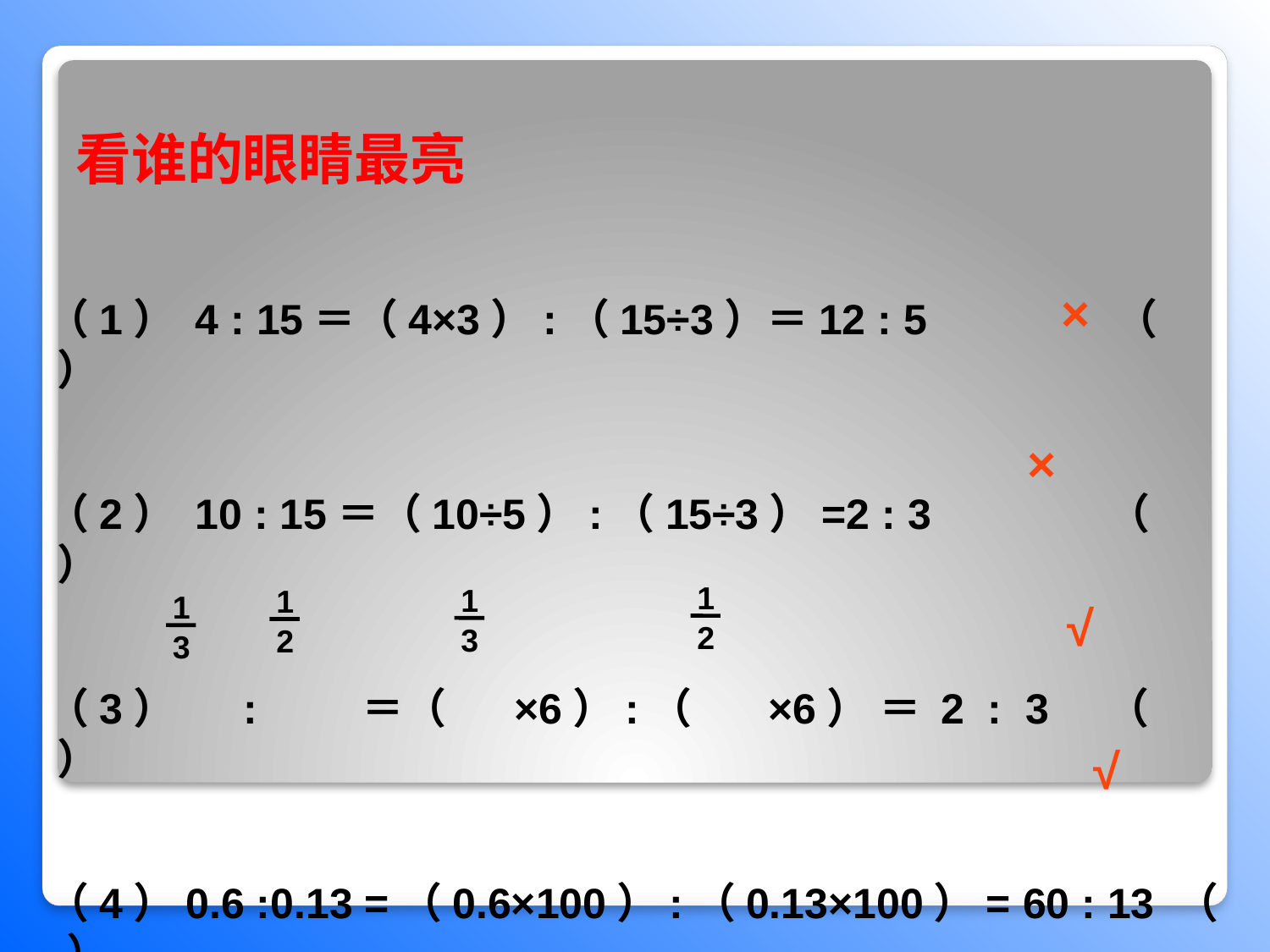

# 看谁的眼睛最亮
×
（1） 4 : 15＝（4×3）:（15÷3）＝12 : 5               （    ）

（2） 10 : 15＝（10÷5）:（15÷3）=2 : 3              （    ）

（3）      :        ＝（      ×6）:（       ×6） ＝ 2  :  3    （    ）

（4）0.6 :0.13 =（0.6×100）:（0.13×100）= 60 : 13 （    ）
×
1
2

1
3

1
2

1
3

√
√